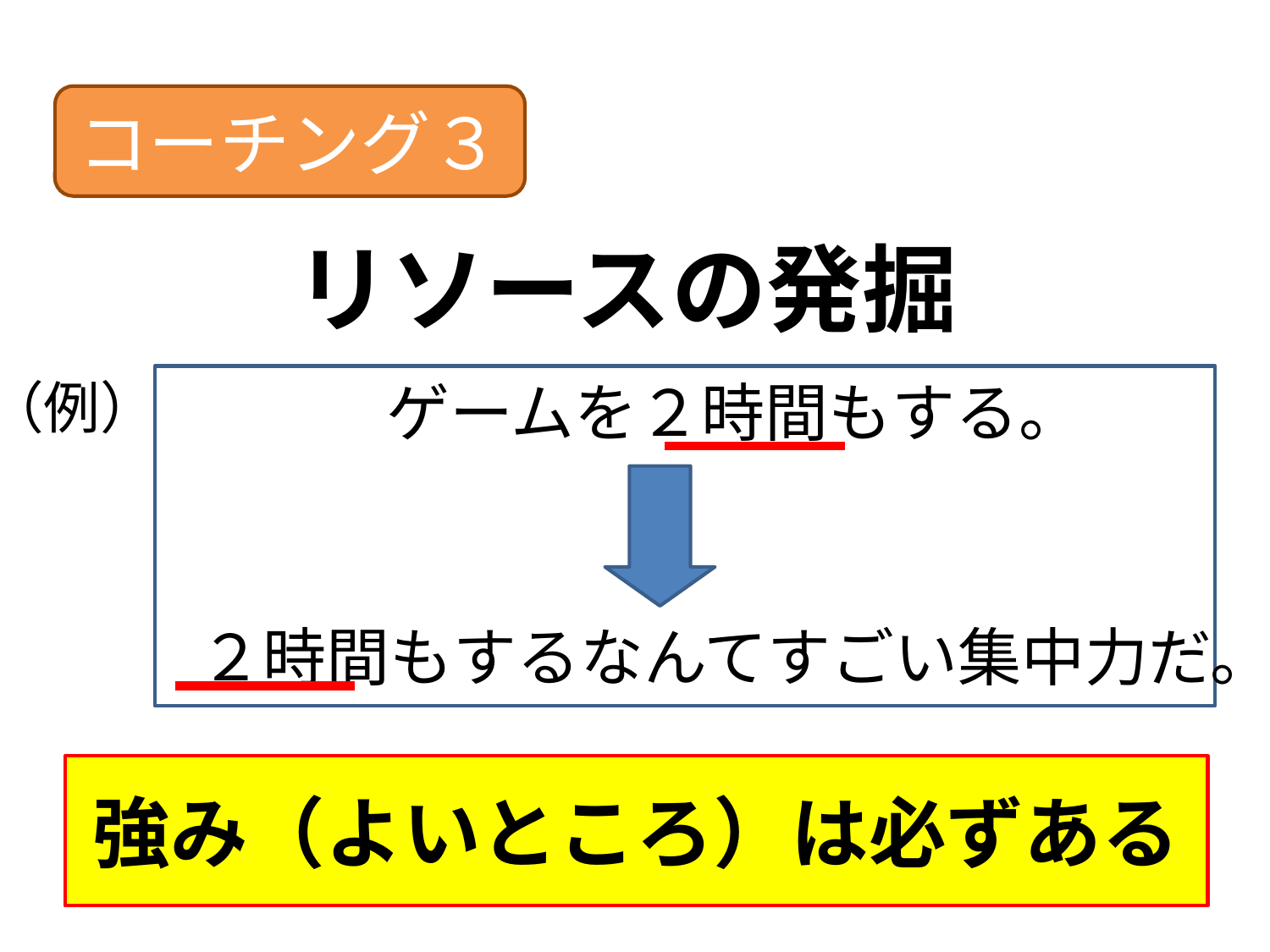

コーチング３
リソースの発掘
（例）
　　　  ゲームを２時間もする。

２時間もするなんてすごい集中力だ。
強み（よいところ）は必ずある